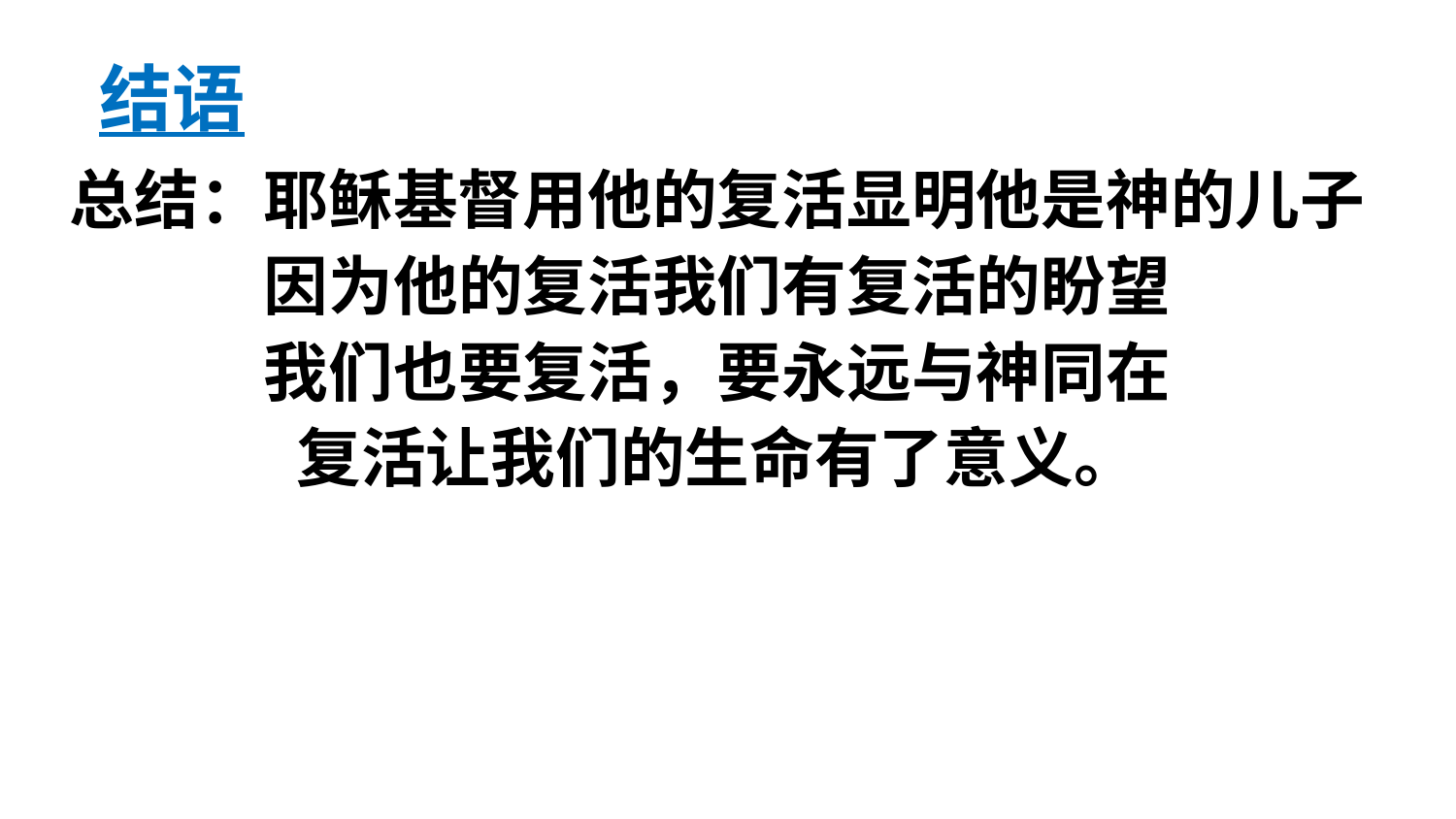

# 结语
总结：耶稣基督用他的复活显明他是神的儿子
因为他的复活我们有复活的盼望
我们也要复活，要永远与神同在
复活让我们的生命有了意义。